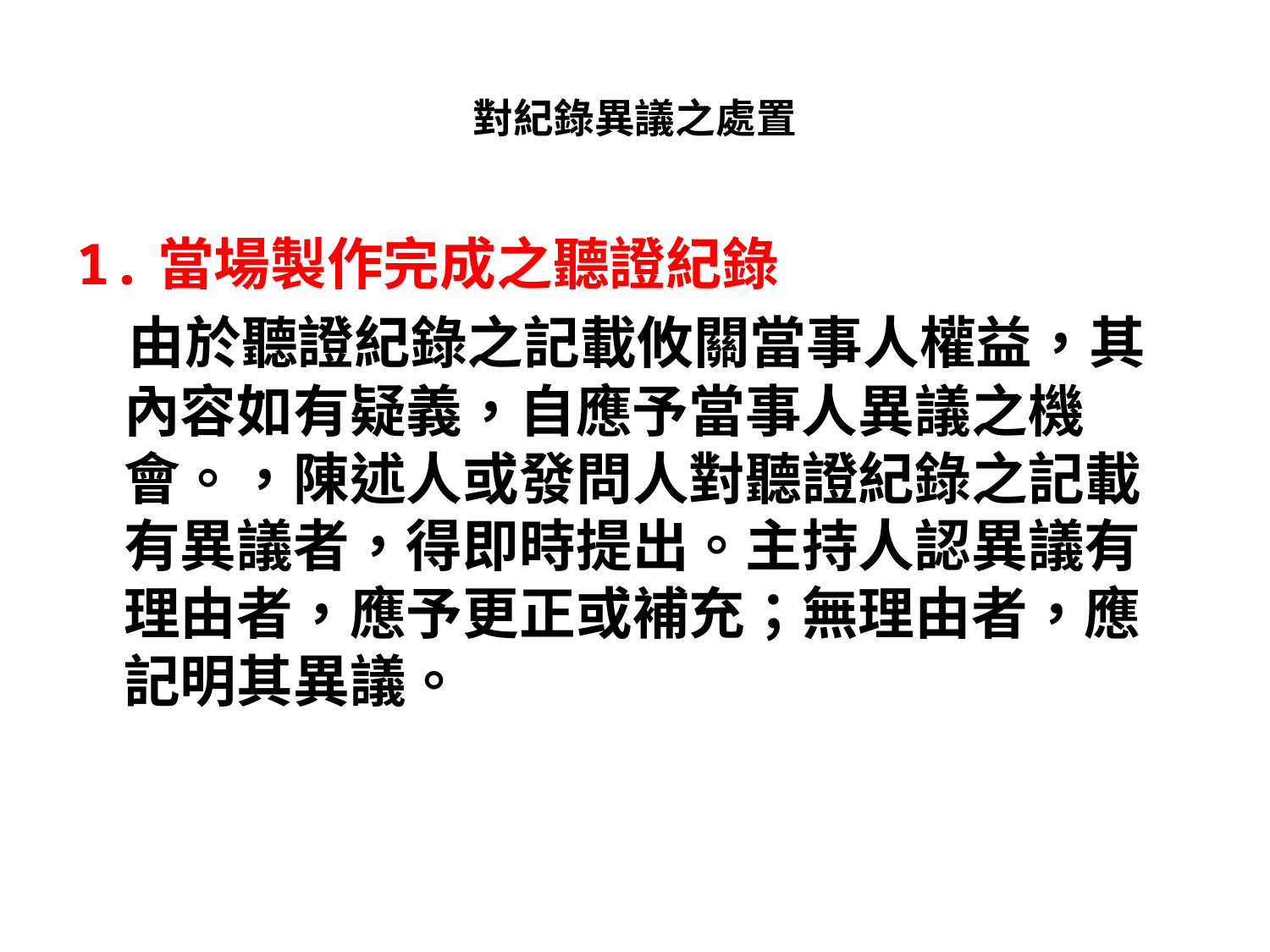

# 對紀錄異議之處置
1.當場製作完成之聽證紀錄
   由於聽證紀錄之記載攸關當事人權益，其內容如有疑義，自應予當事人異議之機會。，陳述人或發問人對聽證紀錄之記載有異議者，得即時提出。主持人認異議有理由者，應予更正或補充；無理由者，應記明其異議。